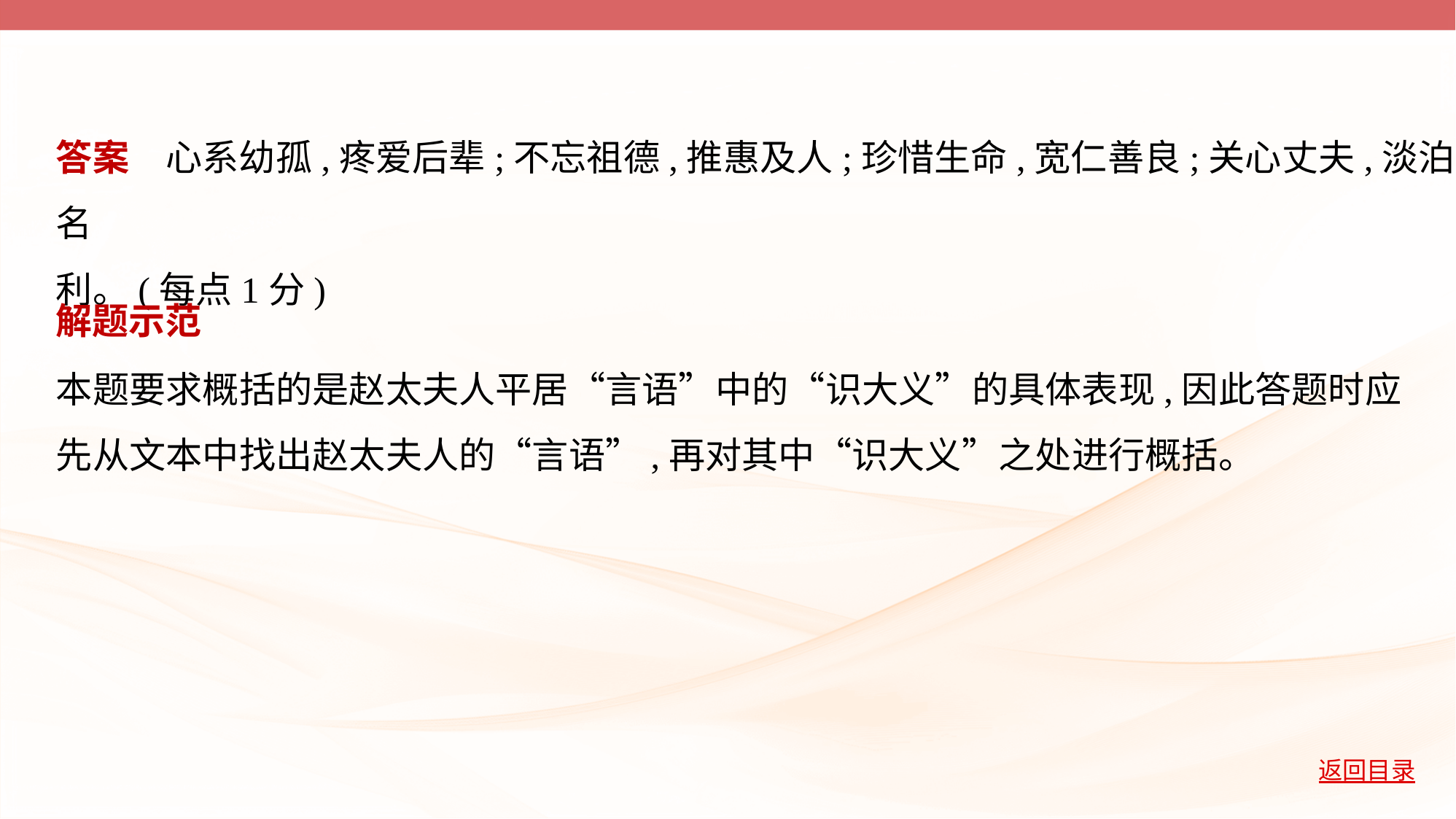

答案　心系幼孤,疼爱后辈;不忘祖德,推惠及人;珍惜生命,宽仁善良;关心丈夫,淡泊名
利。(每点1分)
解题示范
本题要求概括的是赵太夫人平居“言语”中的“识大义”的具体表现,因此答题时应
先从文本中找出赵太夫人的“言语”,再对其中“识大义”之处进行概括。